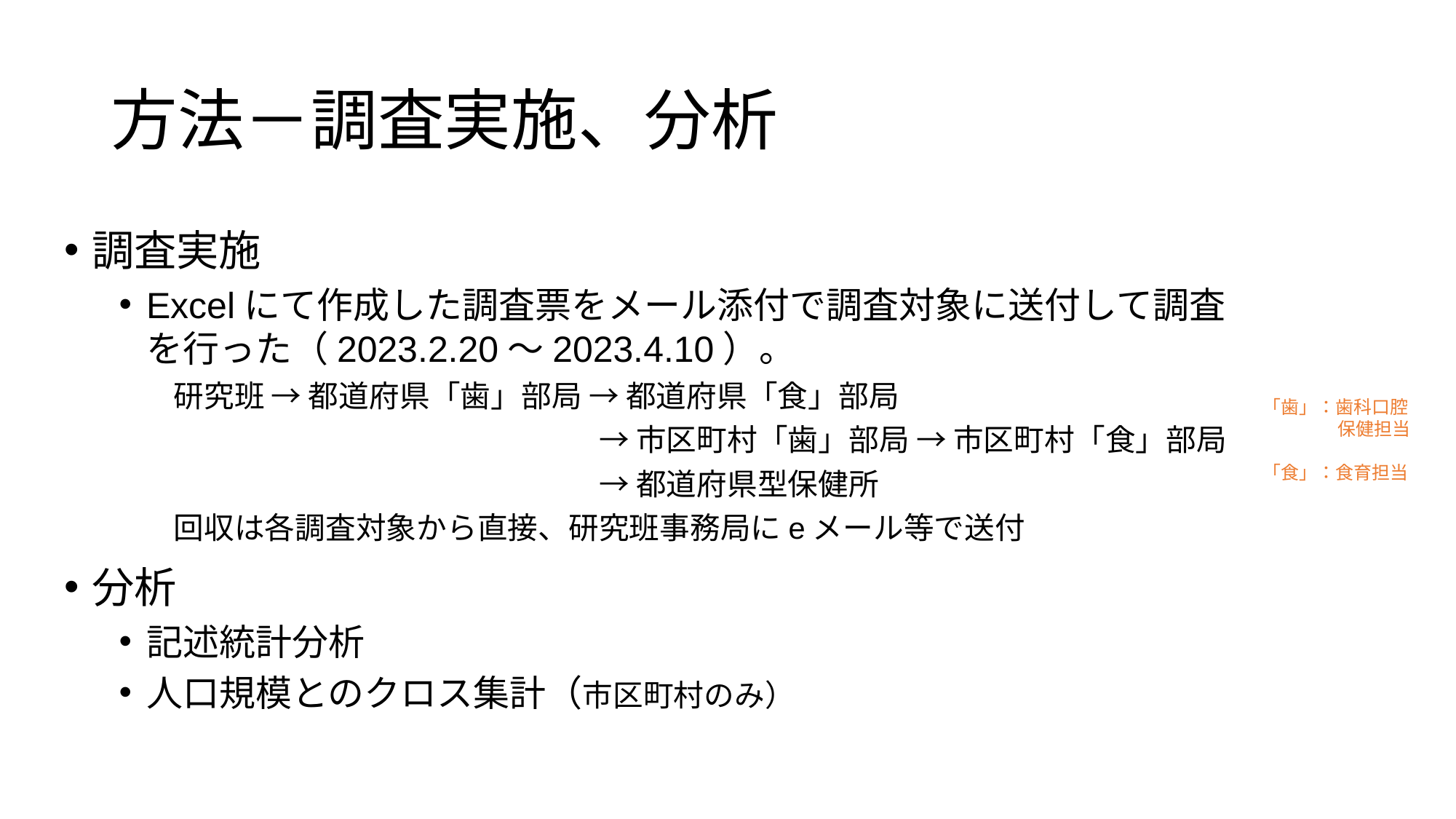

# 方法－調査実施、分析
調査実施
Excelにて作成した調査票をメール添付で調査対象に送付して調査を行った（2023.2.20～2023.4.10）。
研究班 → 都道府県「歯」部局 → 都道府県「食」部局
　　　　　　　　　　　　　　→ 市区町村「歯」部局 → 市区町村「食」部局
　　　　　　　　　　　　　　→ 都道府県型保健所
回収は各調査対象から直接、研究班事務局にeメール等で送付
分析
記述統計分析
人口規模とのクロス集計（市区町村のみ）
「歯」：歯科口腔保健担当

「食」：食育担当